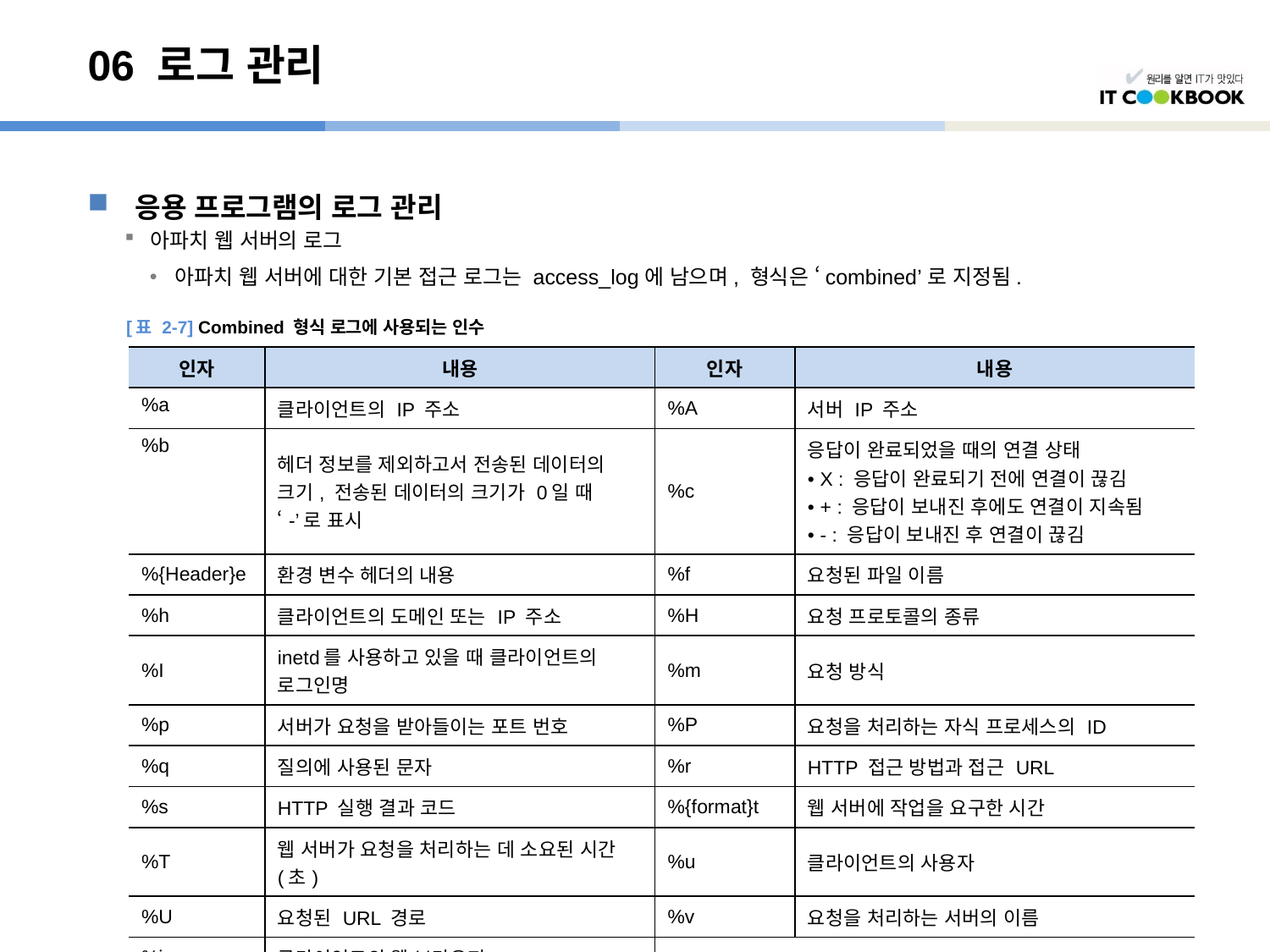

# 06 로그 관리
응용 프로그램의 로그 관리
아파치 웹 서버의 로그
아파치 웹 서버에 대한 기본 접근 로그는 access_log에 남으며, 형식은 ‘combined’로 지정됨.
[표 2-7] Combined 형식 로그에 사용되는 인수
| 인자 | 내용 | 인자 | 내용 |
| --- | --- | --- | --- |
| %a | 클라이언트의 IP 주소 | %A | 서버 IP 주소 |
| %b | 헤더 정보를 제외하고서 전송된 데이터의 크기, 전송된 데이터의 크기가 0일 때 ‘-’로 표시 | %c | 응답이 완료되었을 때의 연결 상태 • X : 응답이 완료되기 전에 연결이 끊김 • + : 응답이 보내진 후에도 연결이 지속됨 • - : 응답이 보내진 후 연결이 끊김 |
| %{Header}e | 환경 변수 헤더의 내용 | %f | 요청된 파일 이름 |
| %h | 클라이언트의 도메인 또는 IP 주소 | %H | 요청 프로토콜의 종류 |
| %I | inetd를 사용하고 있을 때 클라이언트의 로그인명 | %m | 요청 방식 |
| %p | 서버가 요청을 받아들이는 포트 번호 | %P | 요청을 처리하는 자식 프로세스의 ID |
| %q | 질의에 사용된 문자 | %r | HTTP 접근 방법과 접근 URL |
| %s | HTTP 실행 결과 코드 | %{format}t | 웹 서버에 작업을 요구한 시간 |
| %T | 웹 서버가 요청을 처리하는 데 소요된 시간(초) | %u | 클라이언트의 사용자 |
| %U | 요청된 URL 경로 | %v | 요청을 처리하는 서버의 이름 |
| %i | 클라이언트의 웹 브라우저 |  |  |